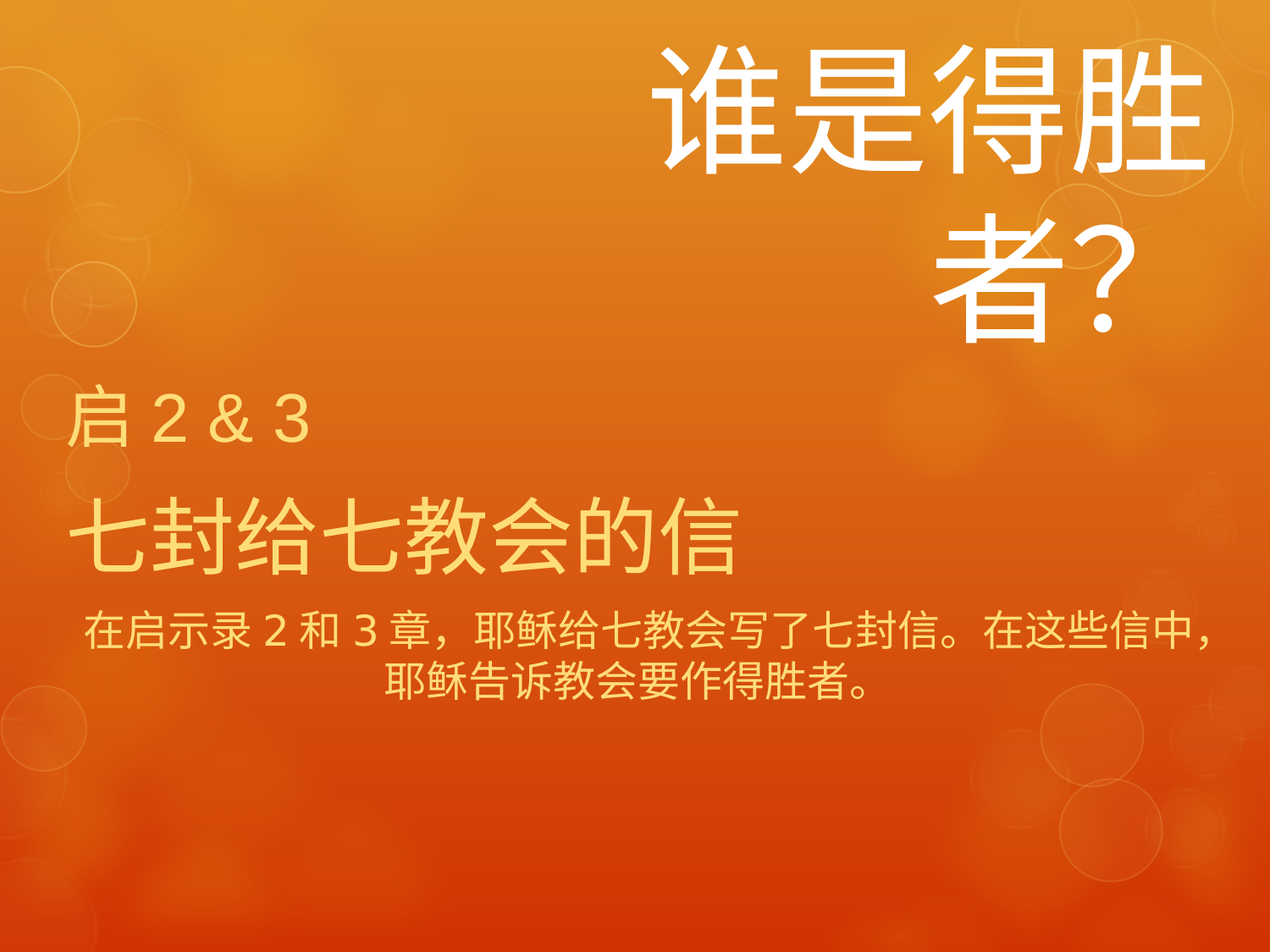

# 谁是得胜者？
启2 & 3
七封给七教会的信
在启示录2和3章，耶稣给七教会写了七封信。在这些信中，耶稣告诉教会要作得胜者。